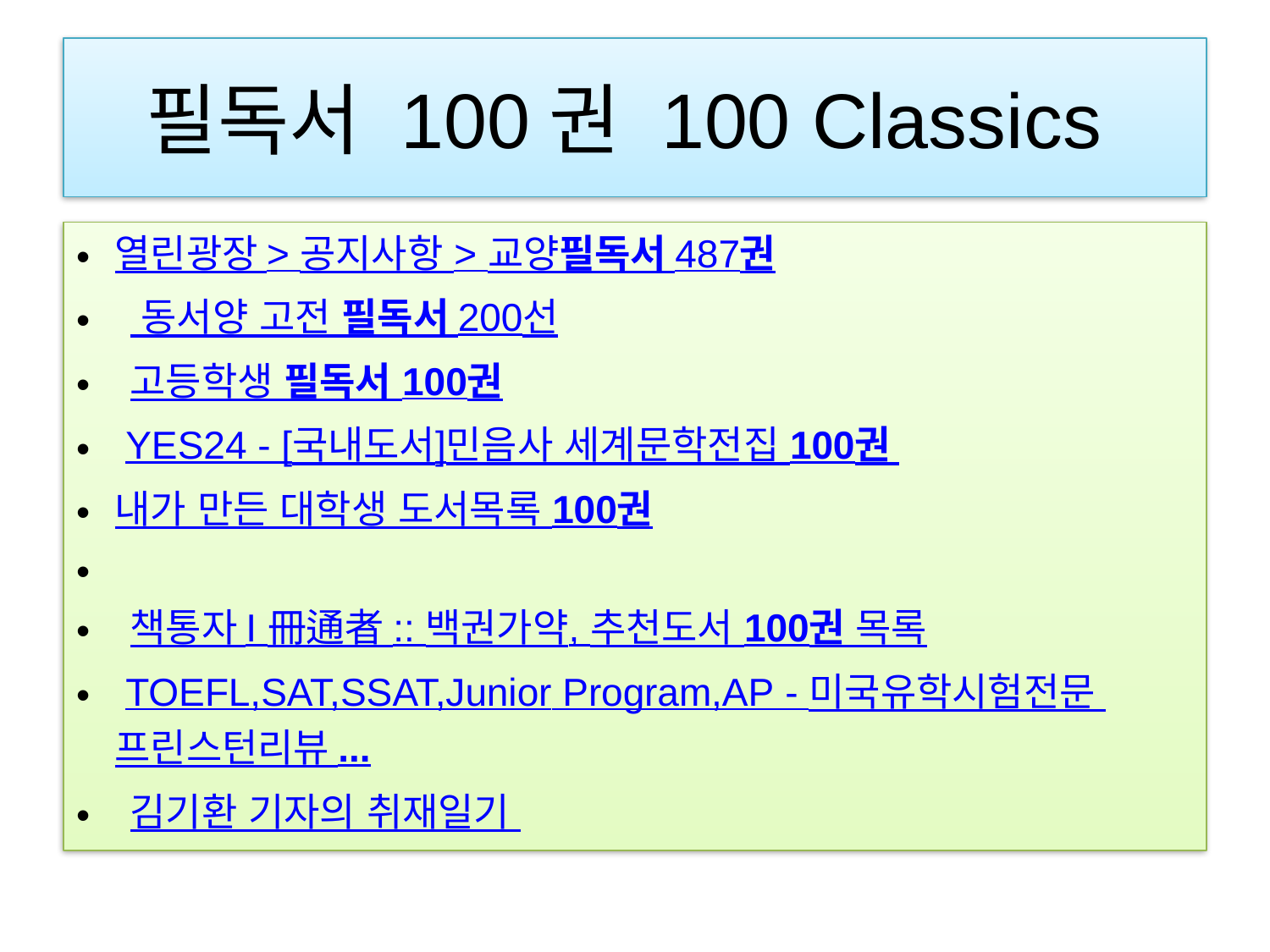

# 필독서 100권 100 Classics
열린광장 > 공지사항 > 교양필독서 487권
  동서양 고전 필독서 200선
 고등학생 필독서 100권
 YES24 - [국내도서]민음사 세계문학전집 100권
내가 만든 대학생 도서목록 100권

 책통자 I 冊通者 :: 백권가약, 추천도서 100권 목록
 TOEFL,SAT,SSAT,Junior Program,AP - 미국유학시험전문 프린스턴리뷰 ...
 김기환 기자의 취재일기